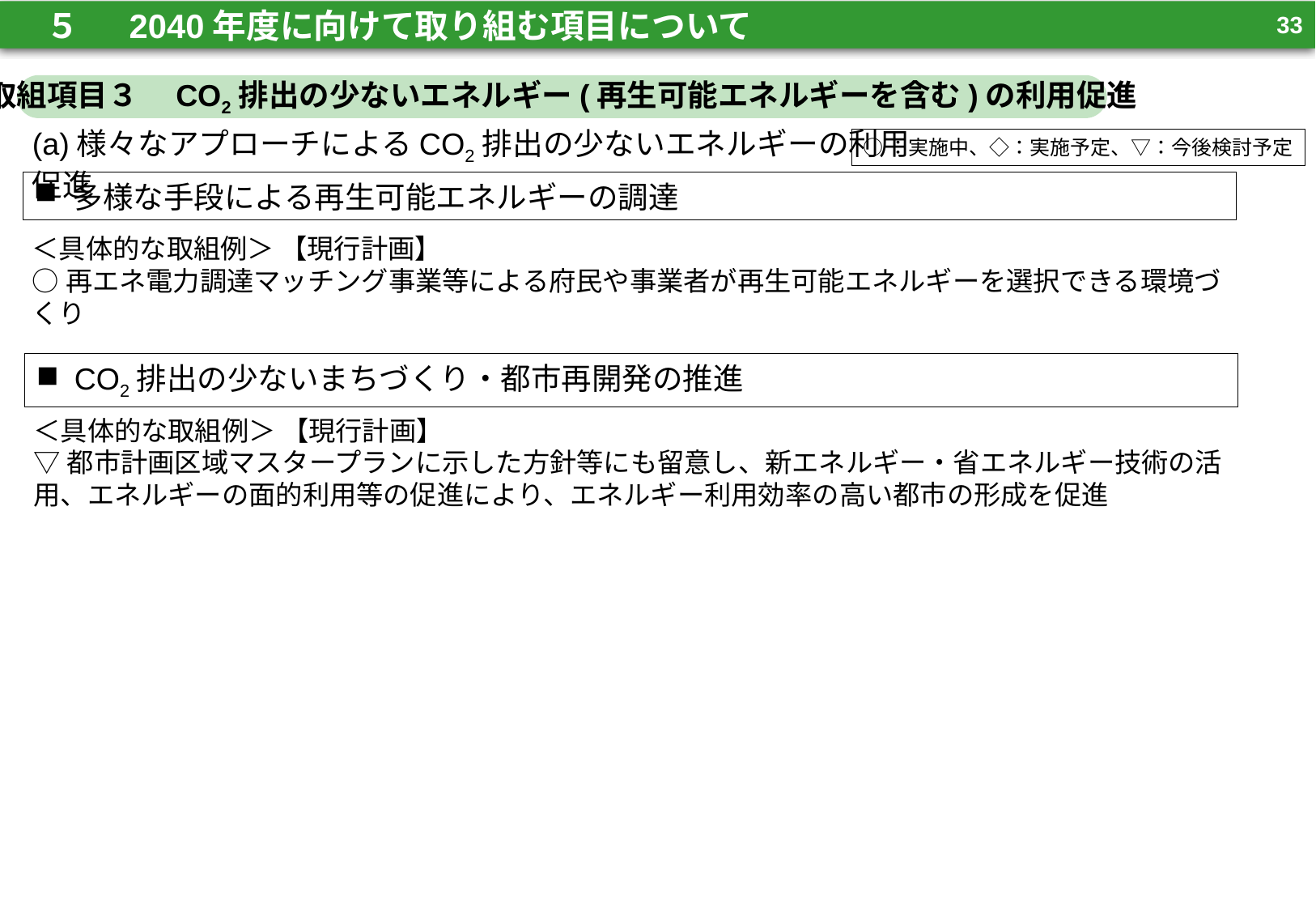

33
　５　 2040年度に向けて取り組む項目について
33
取組項目３　CO2排出の少ないエネルギー(再生可能エネルギーを含む)の利用促進
(a)様々なアプローチによるCO2排出の少ないエネルギーの利用促進
○：実施中、◇：実施予定、▽：今後検討予定
多様な手段による再生可能エネルギーの調達
＜具体的な取組例＞ 【現行計画】
○再エネ電力調達マッチング事業等による府民や事業者が再生可能エネルギーを選択できる環境づくり
CO2排出の少ないまちづくり・都市再開発の推進
＜具体的な取組例＞ 【現行計画】
▽都市計画区域マスタープランに示した方針等にも留意し、新エネルギー・省エネルギー技術の活用、エネルギーの面的利用等の促進により、エネルギー利用効率の高い都市の形成を促進